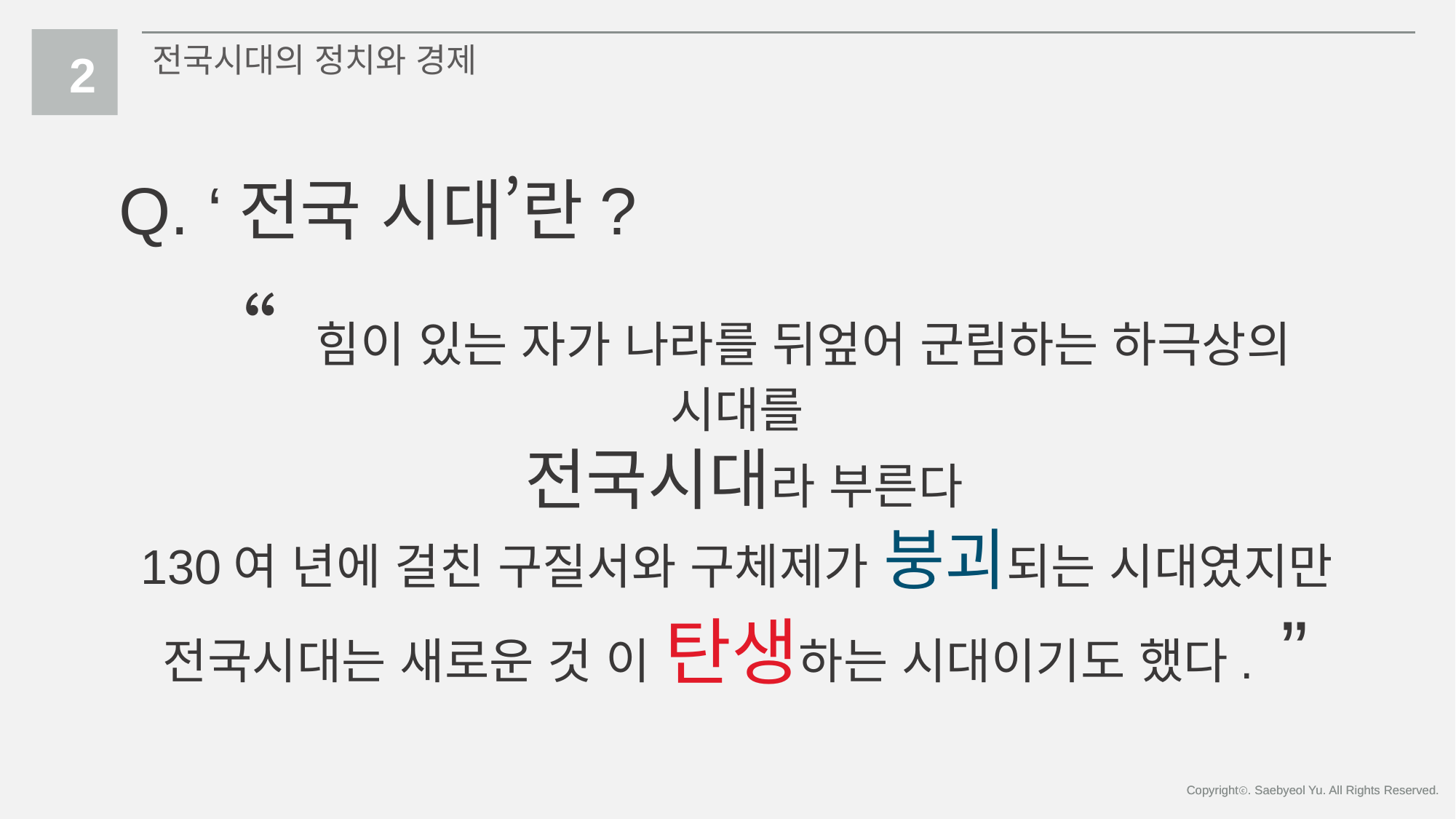

전국시대의 정치와 경제
2
Q. ‘전국 시대’란?
“  힘이 있는 자가 나라를 뒤엎어 군림하는 하극상의 시대를
전국시대라 부른다
130여 년에 걸친 구질서와 구체제가 붕괴되는 시대였지만
전국시대는 새로운 것 이 탄생하는 시대이기도 했다.  ”
Copyrightⓒ. Saebyeol Yu. All Rights Reserved.